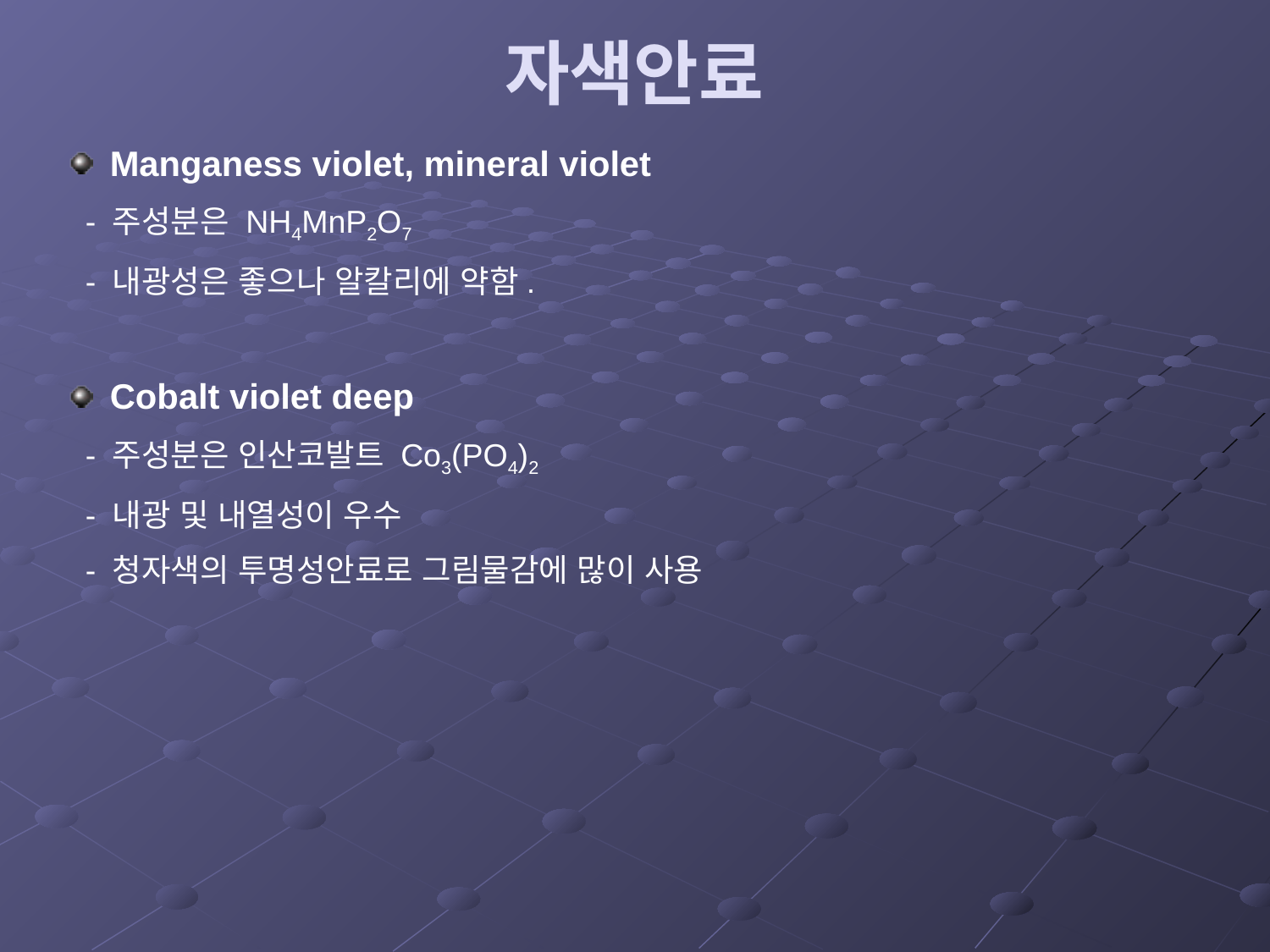

# 자색안료
Manganess violet, mineral violet
  - 주성분은 NH4MnP2O7
  - 내광성은 좋으나 알칼리에 약함.

Cobalt violet deep
  - 주성분은 인산코발트 Co3(PO4)2
  - 내광 및 내열성이 우수
  - 청자색의 투명성안료로 그림물감에 많이 사용